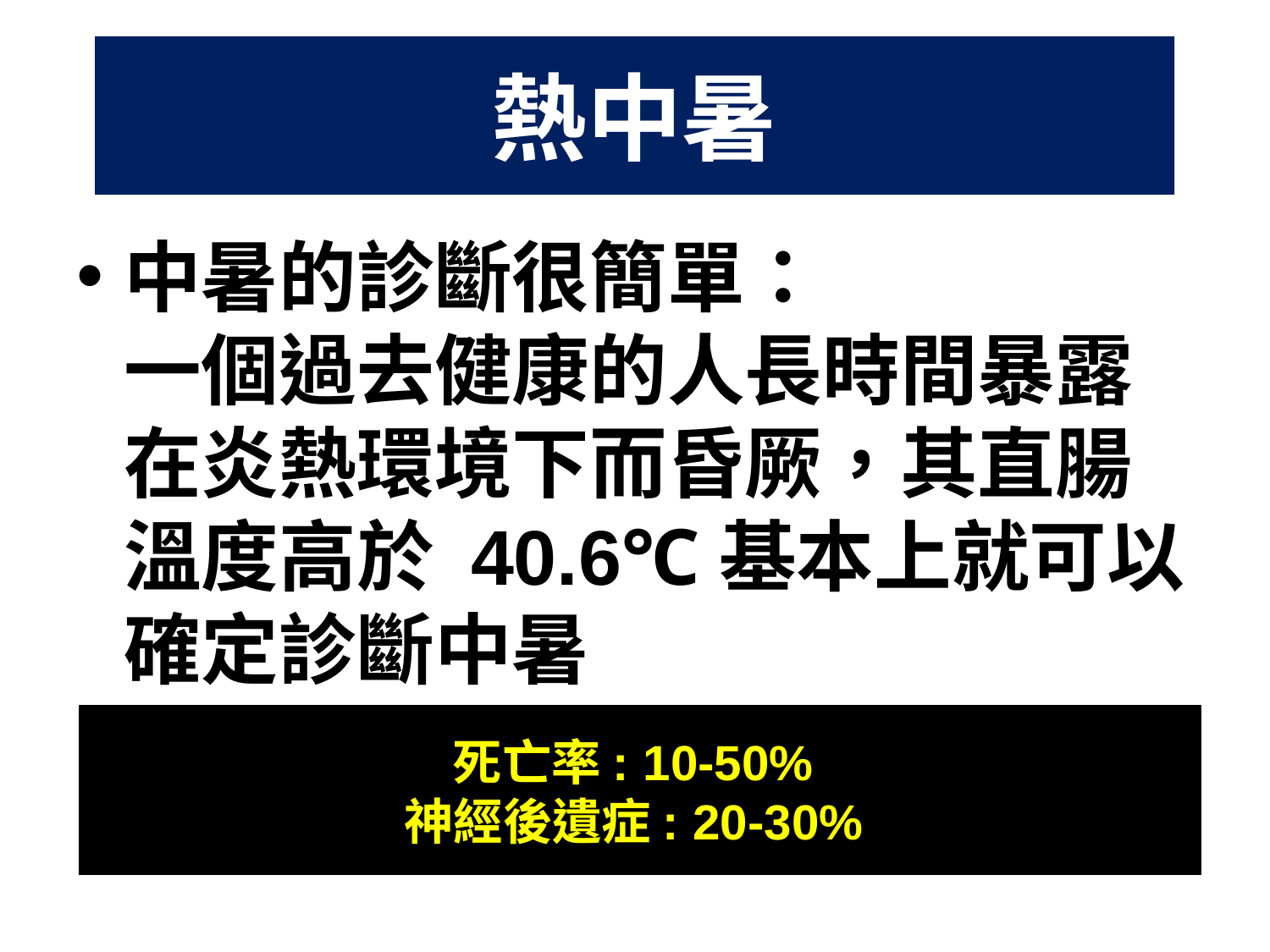

# 熱中暑
中暑的診斷很簡單：
一個過去健康的人長時間暴露在炎熱環境下而昏厥，其直腸溫度高於 40.6℃基本上就可以確定診斷中暑

死亡率: 10-50%
神經後遺症: 20-30%